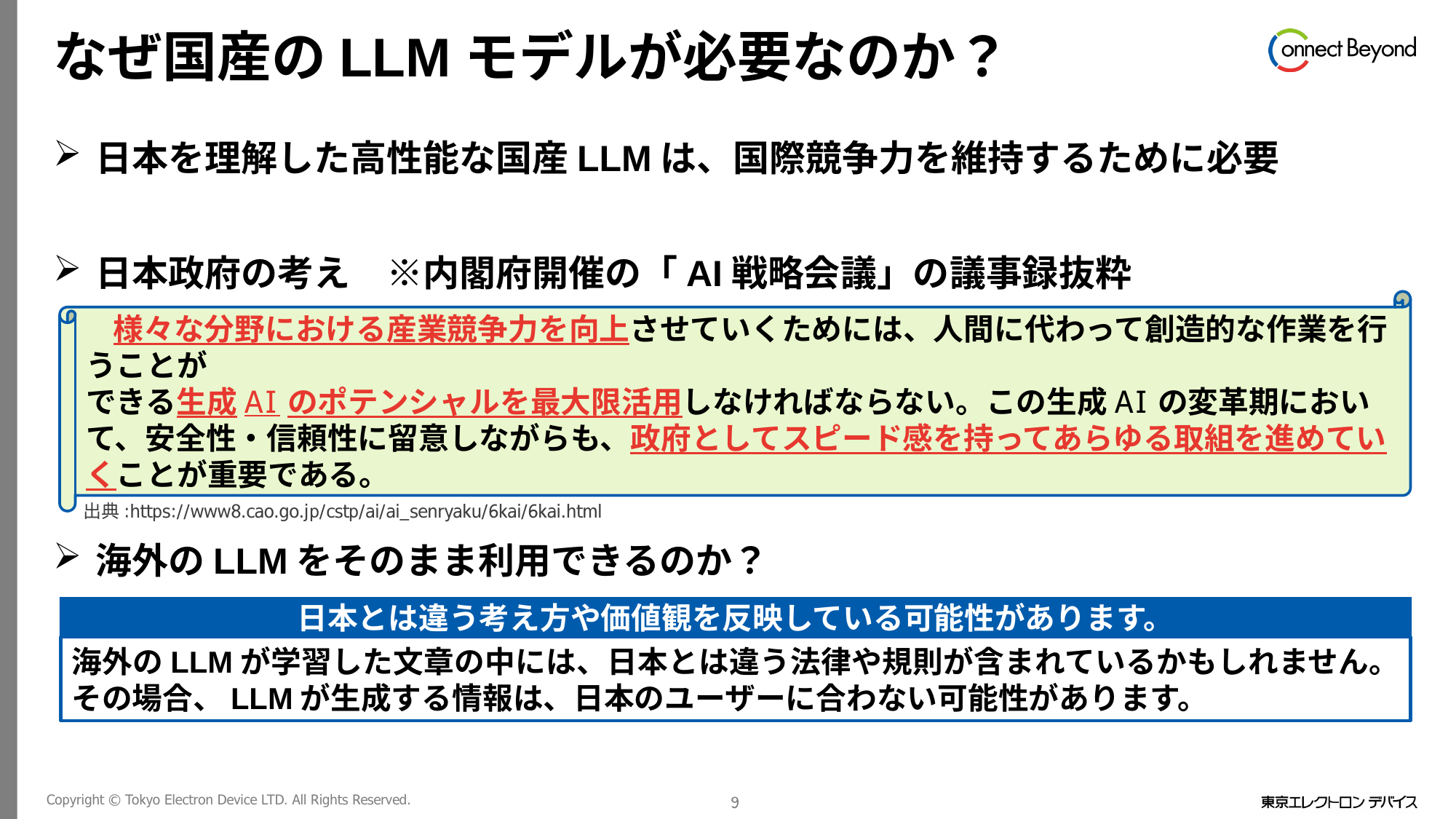

# なぜ国産のLLMモデルが必要なのか？
日本を理解した高性能な国産LLMは、国際競争力を維持するために必要

日本政府の考え　※内閣府開催の「AI戦略会議」の議事録抜粋

海外のLLMをそのまま利用できるのか？

　様々な分野における産業競争力を向上させていくためには、人間に代わって創造的な作業を行うことが
できる生成AIのポテンシャルを最大限活用しなければならない。この生成AIの変革期において、安全性・信頼性に留意しながらも、政府としてスピード感を持ってあらゆる取組を進めていくことが重要である。
出典:https://www8.cao.go.jp/cstp/ai/ai_senryaku/6kai/6kai.html
日本とは違う考え方や価値観を反映している可能性があります。
海外のLLMが学習した文章の中には、日本とは違う法律や規則が含まれているかもしれません。その場合、LLMが生成する情報は、日本のユーザーに合わない可能性があります。